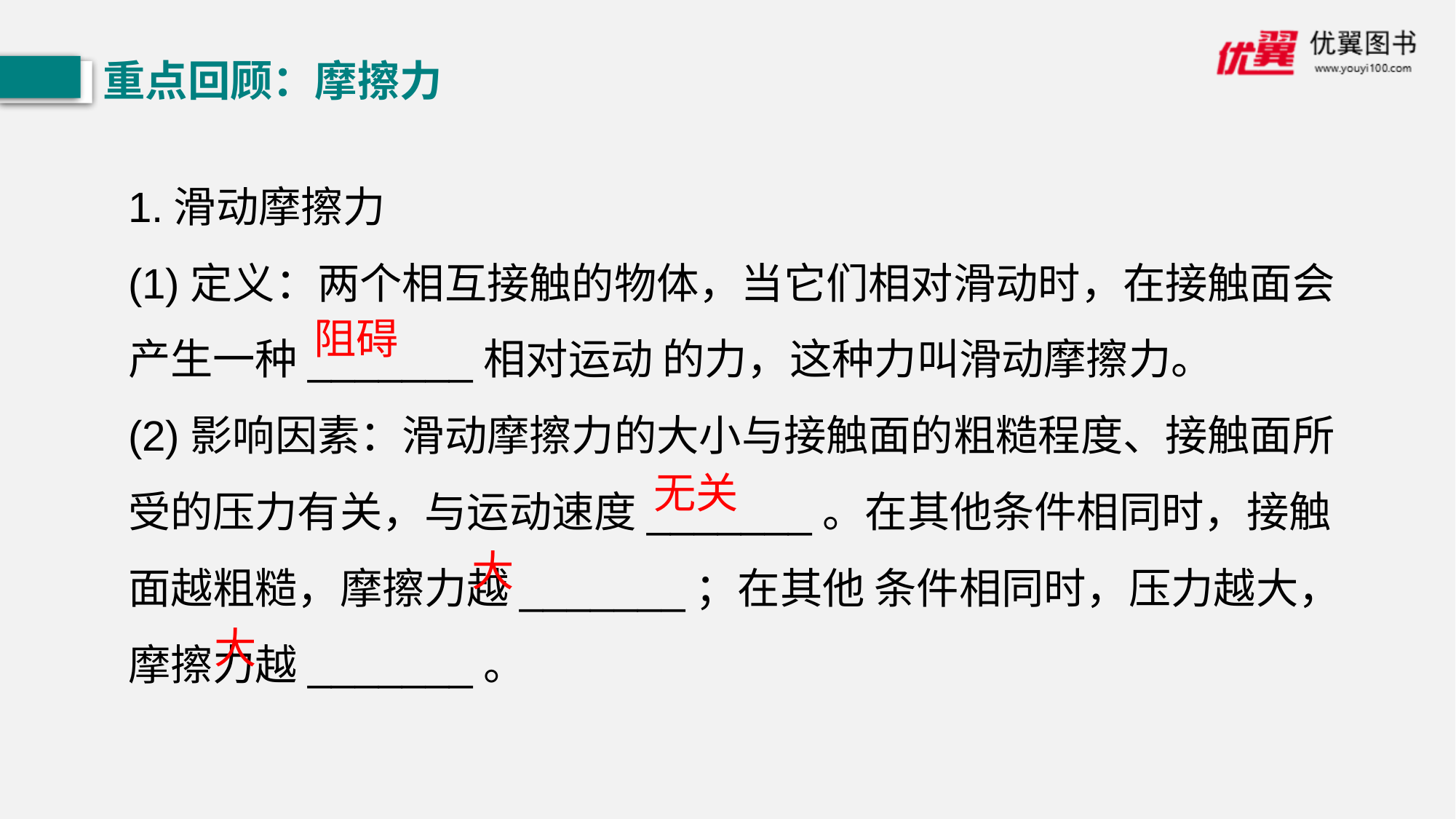

重点回顾：摩擦力

1.滑动摩擦力
(1)定义：两个相互接触的物体，当它们相对滑动时，在接触面会产生一种_______相对运动 的力，这种力叫滑动摩擦力。
(2)影响因素：滑动摩擦力的大小与接触面的粗糙程度、接触面所受的压力有关，与运动速度_______。在其他条件相同时，接触面越粗糙，摩擦力越_______；在其他 条件相同时，压力越大，摩擦力越_______。
阻碍
无关
大
大